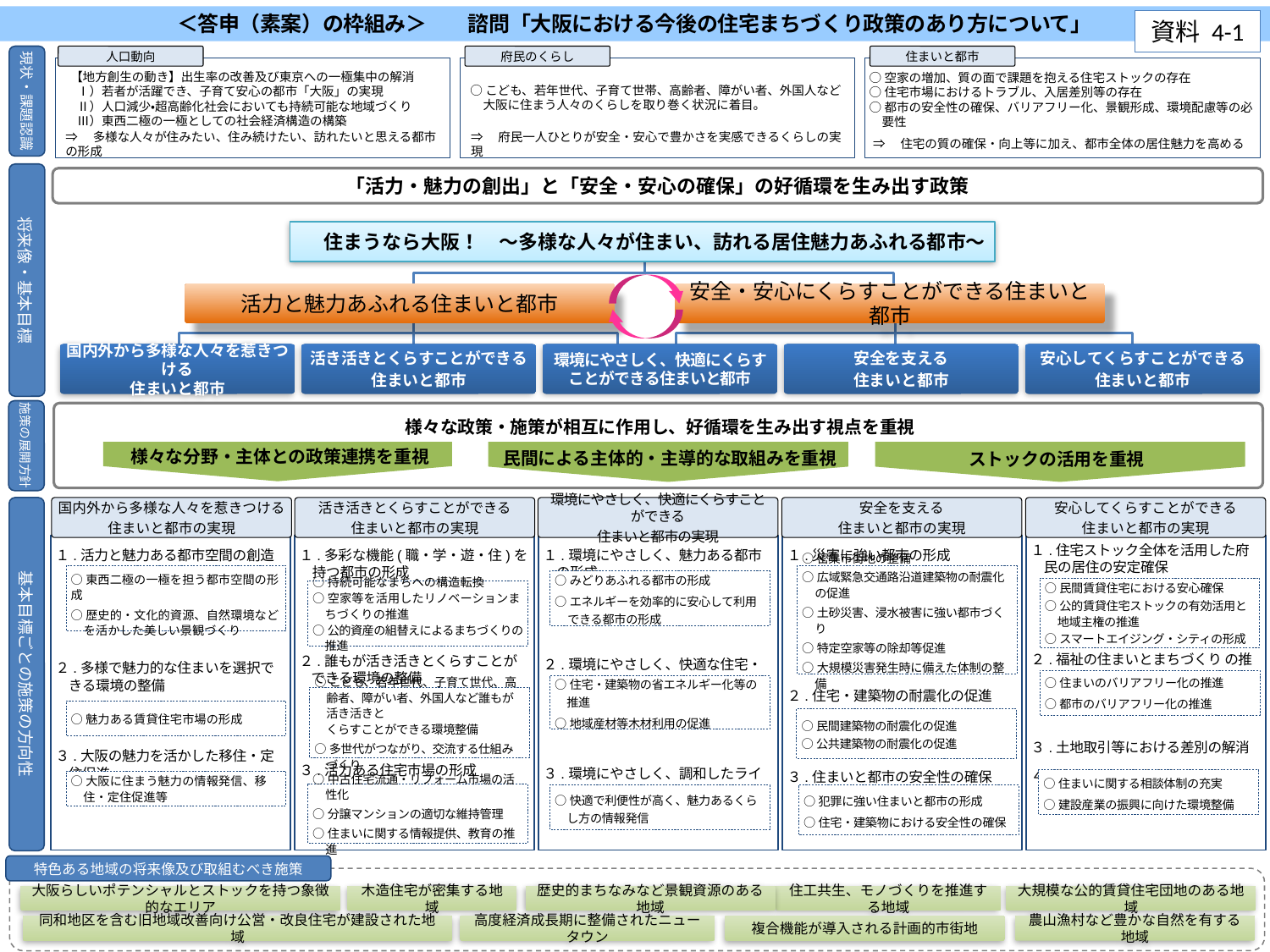

＜答申（素案）の枠組み＞　　諮問「大阪における今後の住宅まちづくり政策のあり方について」
資料 4-1
現状・課題認識
人口動向
府民のくらし
住まいと都市

 【地方創生の動き】出生率の改善及び東京への一極集中の解消
　Ⅰ）若者が活躍でき、子育て安心の都市「大阪」の実現
　Ⅱ）人口減少・超高齢化社会においても持続可能な地域づくり
　Ⅲ）東西二極の一極としての社会経済構造の構築
○こども、若年世代、子育て世帯、高齢者、障がい者、外国人など大阪に住まう人々のくらしを取り巻く状況に着目。
○空家の増加、質の面で課題を抱える住宅ストックの存在
○住宅市場におけるトラブル、入居差別等の存在
○都市の安全性の確保、バリアフリー化、景観形成、環境配慮等の必要性
⇒　多様な人々が住みたい、住み続けたい、訪れたいと思える都市の形成
⇒　府民一人ひとりが安全・安心で豊かさを実感できるくらしの実現
⇒　住宅の質の確保・向上等に加え、都市全体の居住魅力を高める
将来像・基本目標
「活力・魅力の創出」と「安全・安心の確保」の好循環を生み出す政策
住まうなら大阪！　～多様な人々が住まい、訪れる居住魅力あふれる都市～

安全・安心にくらすことができる住まいと都市
活力と魅力あふれる住まいと都市

国内外から多様な人々を惹きつける
住まいと都市
活き活きとくらすことができる
住まいと都市
環境にやさしく、快適にくらすことができる住まいと都市
安全を支える
住まいと都市
安心してくらすことができる
住まいと都市
施策の展開方針

様々な政策・施策が相互に作用し、好循環を生み出す視点を重視

様々な分野・主体との政策連携を重視

民間による主体的・主導的な取組みを重視

ストックの活用を重視
基本目標ごとの施策の方向性
国内外から多様な人々を惹きつける
住まいと都市の実現
活き活きとくらすことができる
住まいと都市の実現
環境にやさしく、快適にくらすことができる
住まいと都市の実現
安全を支える
住まいと都市の実現
安心してくらすことができる
住まいと都市の実現
１.環境にやさしく、魅力ある都市の形成

２.環境にやさしく、快適な住宅・建築物の普及

３.環境にやさしく、調和したライフスタイルの普及

１.住宅ストック全体を活用した府民の居住の安定確保

２.福祉の住まいとまちづくり の推進

３.土地取引等における差別の解消
４.健全な住宅関連産業の育成

１.活力と魅力ある都市空間の創造

２.多様で魅力的な住まいを選択できる環境の整備

３.大阪の魅力を活かした移住・定住促進
１.多彩な機能(職・学・遊・住)を持つ都市の形成

２.誰もが活き活きとくらすことができる環境の整備

３.活力ある住宅市場の形成

１.災害に強い都市の形成

２.住宅・建築物の耐震化の促進

３.住まいと都市の安全性の確保
○東西二極の一極を担う都市空間の形成
○歴史的・文化的資源、自然環境などを活かした美しい景観づくり
○密集市街地の整備
○広域緊急交通路沿道建築物の耐震化の促進
○土砂災害、浸水被害に強い都市づくり
○特定空家等の除却等促進
○大規模災害発生時に備えた体制の整備
○みどりあふれる都市の形成
○エネルギーを効率的に安心して利用できる都市の形成
○民間賃貸住宅における安心確保
○公的賃貸住宅ストックの有効活用と地域主権の推進
○スマートエイジング・シティの形成
○持続可能なまちへの構造転換
○空家等を活用したリノベーションまちづくりの推進
○公的資産の組替えによるまちづくりの推進
○住まいのバリアフリー化の推進
○都市のバリアフリー化の推進
○住宅・建築物の省エネルギー化等の推進
○地域産材等木材利用の促進
○こども、若年世代、子育て世代、高齢者、障がい者、外国人など誰もが活き活きと
くらすことができる環境整備
○多世代がつながり、交流する仕組みづくり
○魅力ある賃貸住宅市場の形成
○民間建築物の耐震化の促進
○公共建築物の耐震化の促進
○住まいに関する相談体制の充実
○建設産業の振興に向けた環境整備
○大阪に住まう魅力の情報発信、移住・定住促進等
○中古住宅流通・リフォーム市場の活性化
○分譲マンションの適切な維持管理
○住まいに関する情報提供、教育の推進
○快適で利便性が高く、魅力あるくらし方の情報発信
○犯罪に強い住まいと都市の形成
○住宅・建築物における安全性の確保
特色ある地域の将来像及び取組むべき施策

大阪らしいポテンシャルとストックを持つ象徴的なエリア
木造住宅が密集する地域
歴史的まちなみなど景観資源のある地域
住工共生、モノづくりを推進する地域
大規模な公的賃貸住宅団地のある地域
同和地区を含む旧地域改善向け公営・改良住宅が建設された地域
高度経済成長期に整備されたニュータウン
複合機能が導入される計画的市街地
農山漁村など豊かな自然を有する地域